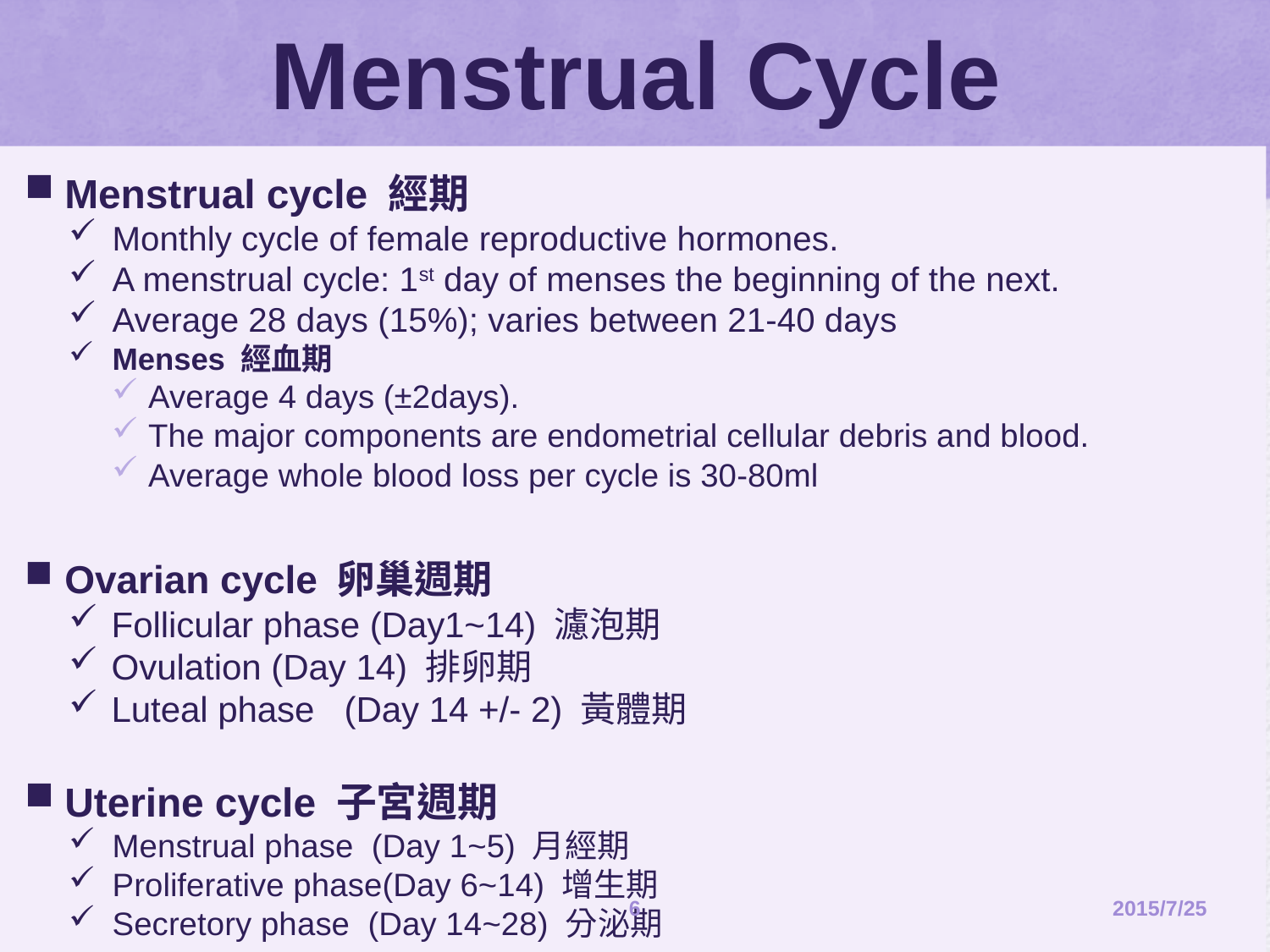

# Menstrual Cycle

Menstrual cycle 經期
Monthly cycle of female reproductive hormones.
A menstrual cycle: 1st day of menses the beginning of the next.
Average 28 days (15%); varies between 21-40 days
Menses 經血期
Average 4 days (±2days).
The major components are endometrial cellular debris and blood.
Average whole blood loss per cycle is 30-80ml

Ovarian cycle 卵巢週期
Follicular phase (Day1~14) 濾泡期
Ovulation (Day 14) 排卵期
Luteal phase   (Day 14 +/- 2) 黃體期

Uterine cycle 子宮週期
Menstrual phase  (Day 1~5) 月經期
Proliferative phase(Day 6~14) 增生期
Secretory phase  (Day 14~28) 分泌期

6
2015/7/25